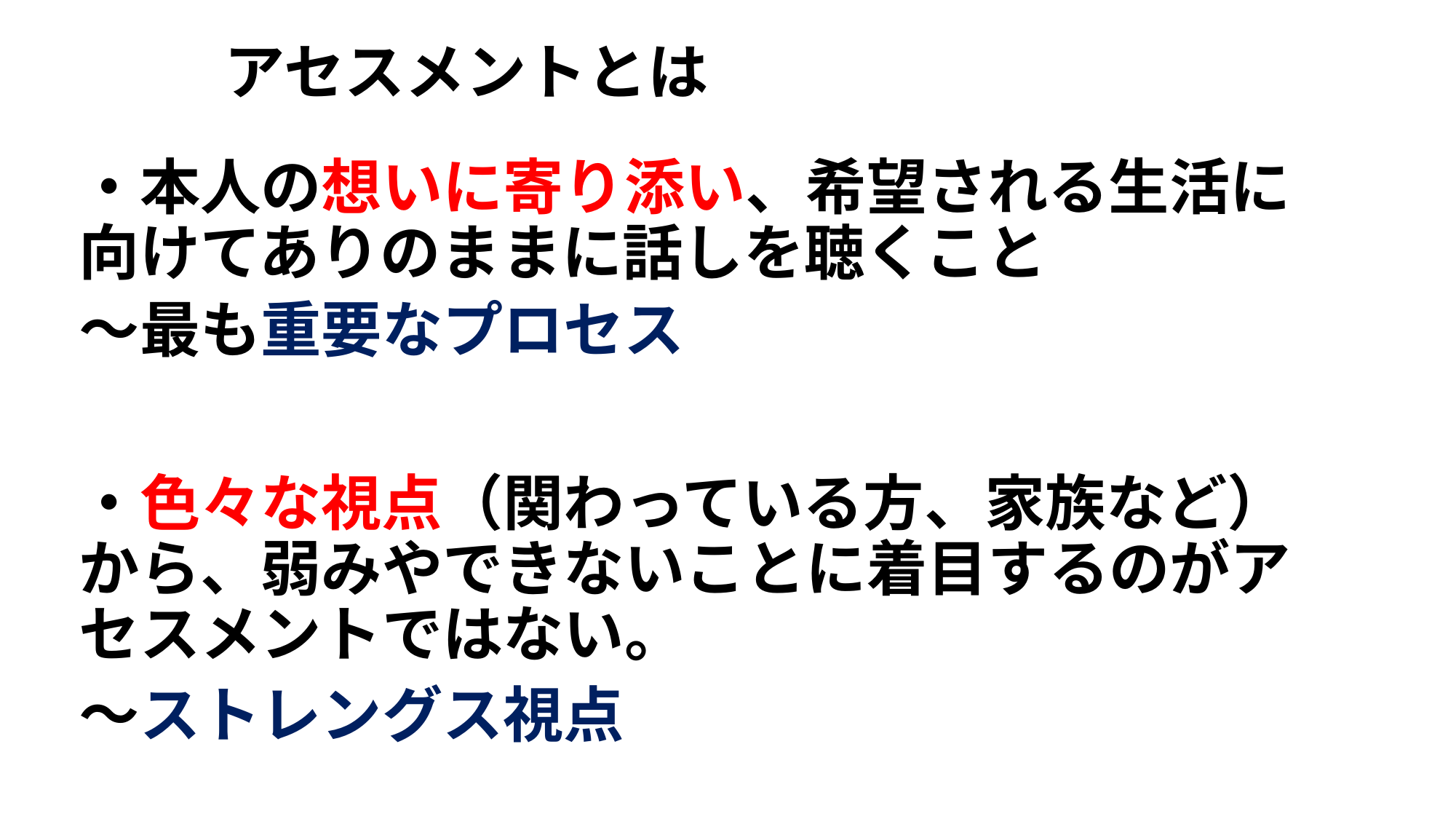

アセスメントとは
・本人の想いに寄り添い、希望される生活に向けてありのままに話しを聴くこと
～最も重要なプロセス

・色々な視点（関わっている方、家族など）から、弱みやできないことに着目するのがアセスメントではない。
～ストレングス視点